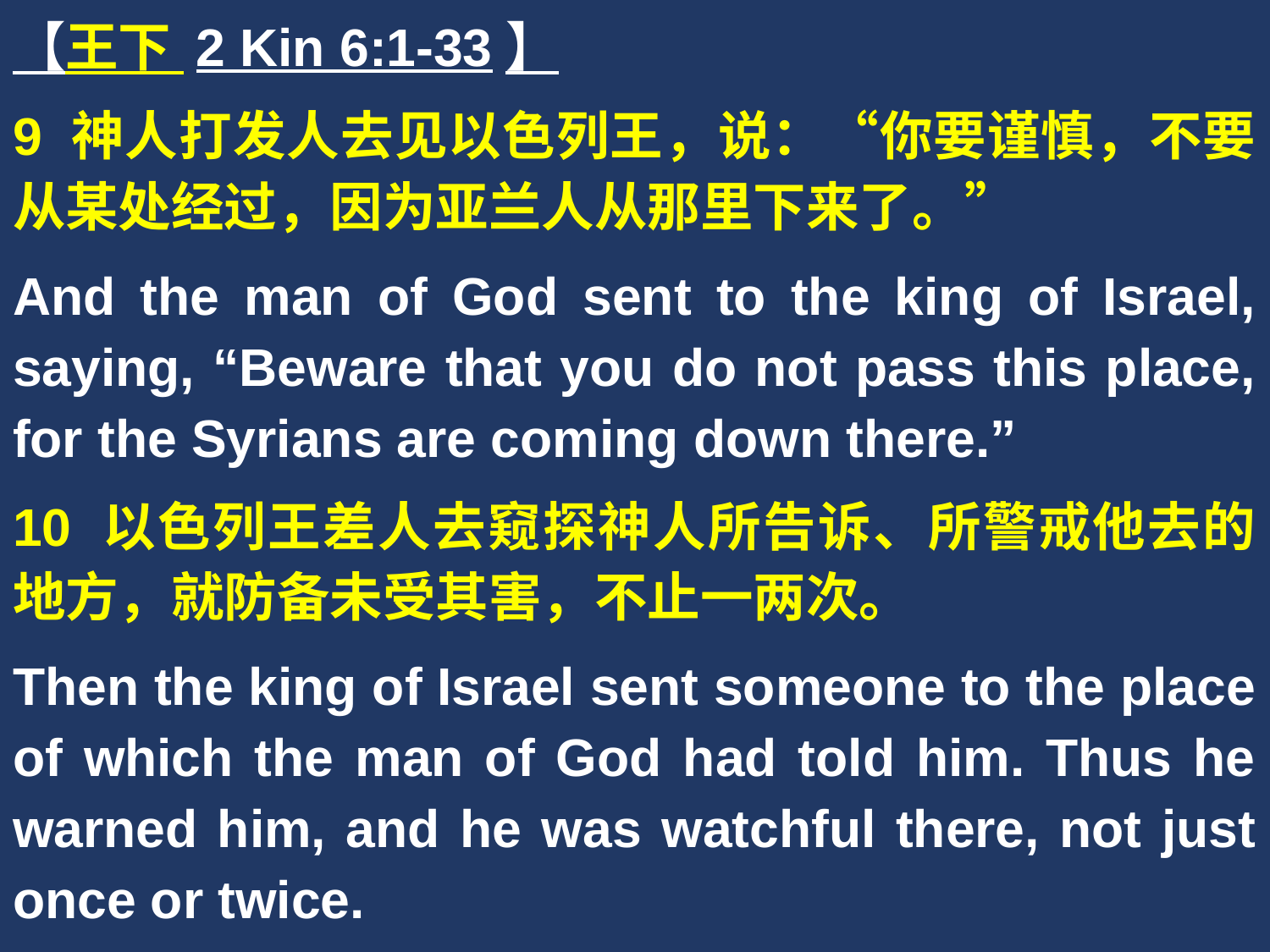

【王下 2 Kin 6:1-33】
9 神人打发人去见以色列王，说：“你要谨慎，不要从某处经过，因为亚兰人从那里下来了。”
And the man of God sent to the king of Israel, saying, “Beware that you do not pass this place, for the Syrians are coming down there.”
10 以色列王差人去窥探神人所告诉、所警戒他去的地方，就防备未受其害，不止一两次。
Then the king of Israel sent someone to the place of which the man of God had told him. Thus he warned him, and he was watchful there, not just once or twice.